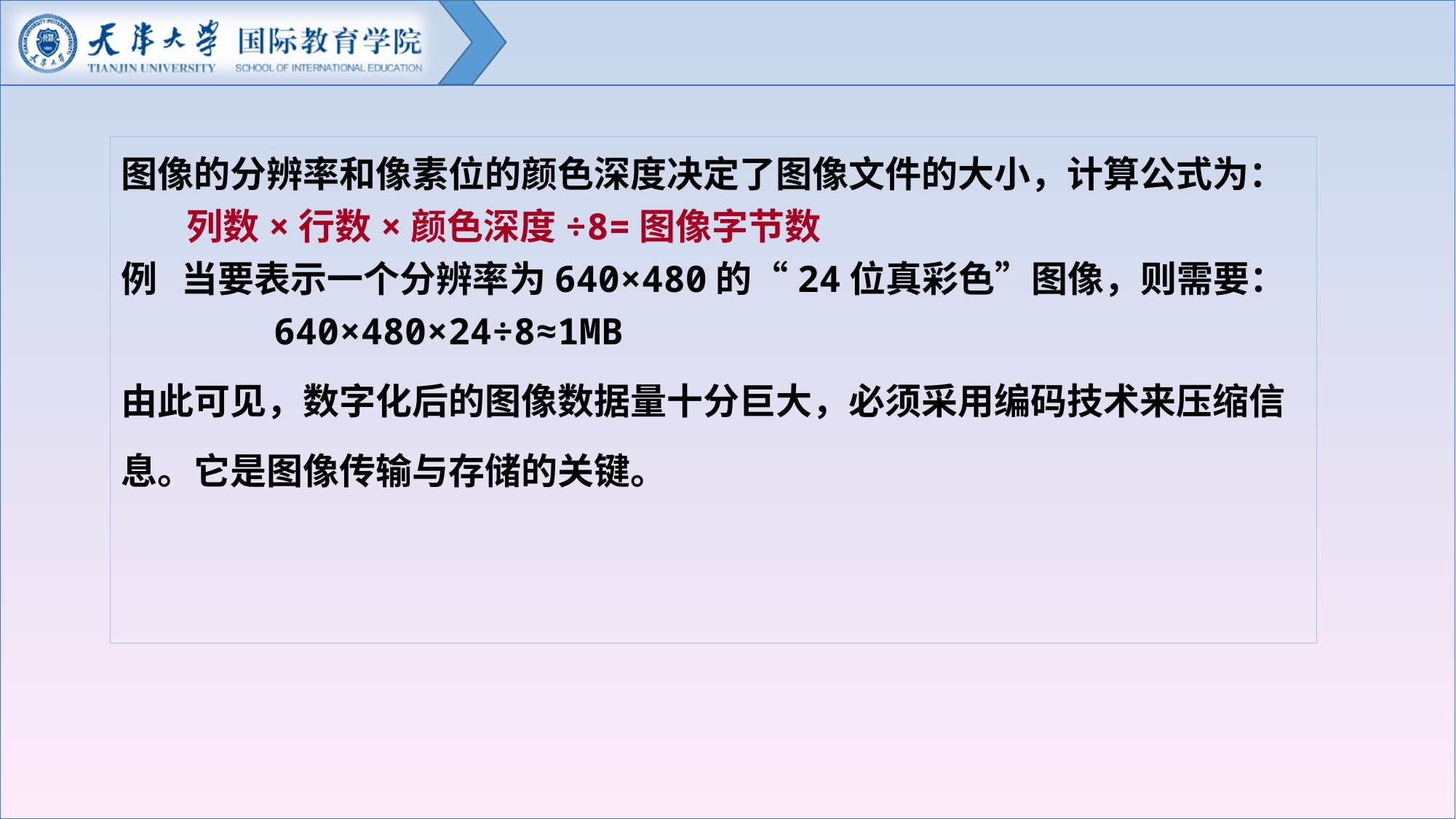

图像的分辨率和像素位的颜色深度决定了图像文件的大小，计算公式为：
       列数×行数×颜色深度÷8=图像字节数
例   当要表示一个分辨率为640×480的“24位真彩色”图像，则需要：
       640×480×24÷8≈1MB
由此可见，数字化后的图像数据量十分巨大，必须采用编码技术来压缩信息。它是图像传输与存储的关键。